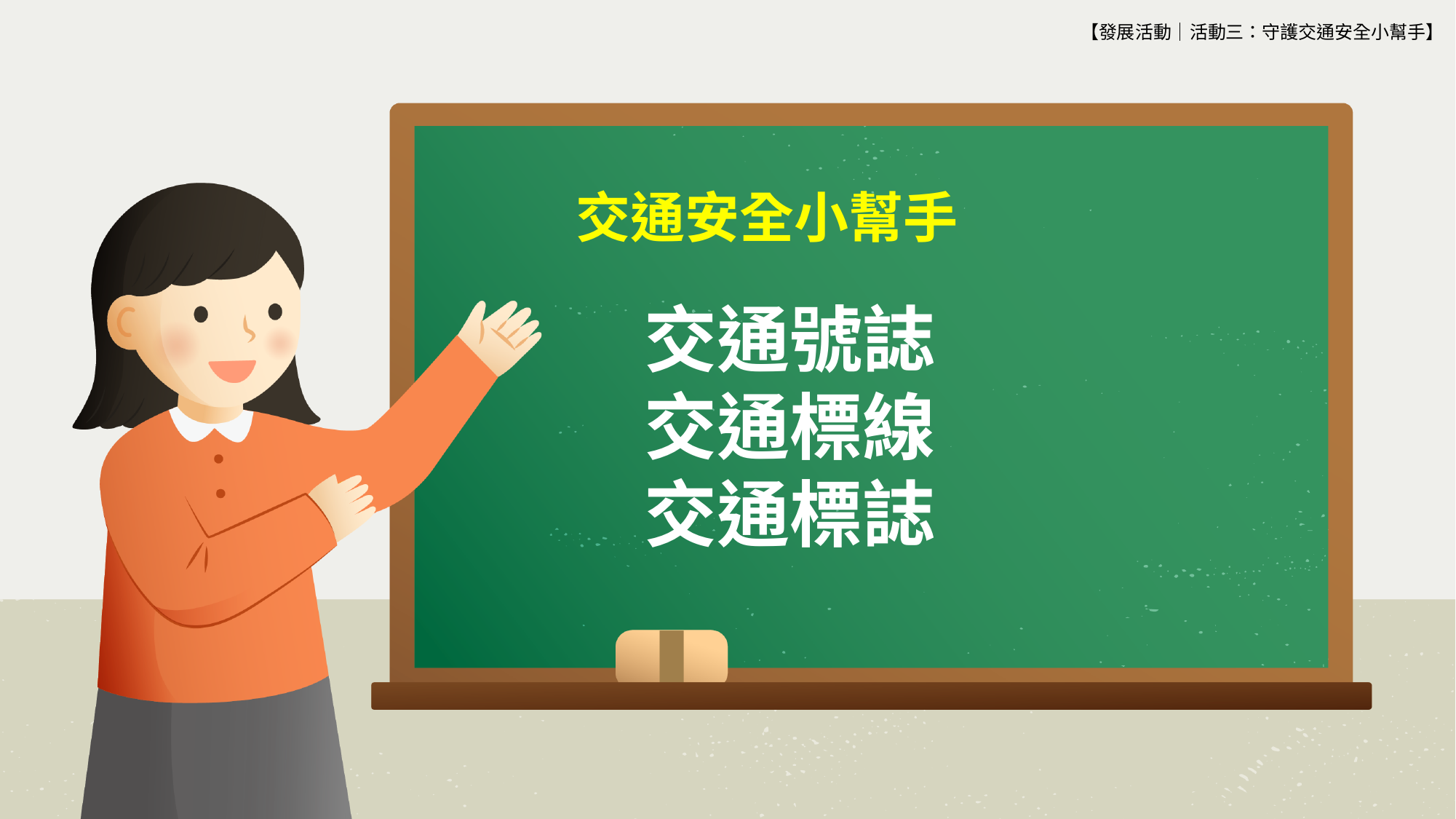

【發展活動│活動三：守護交通安全小幫手】
交通安全小幫手
交通號誌
交通標線
交通標誌